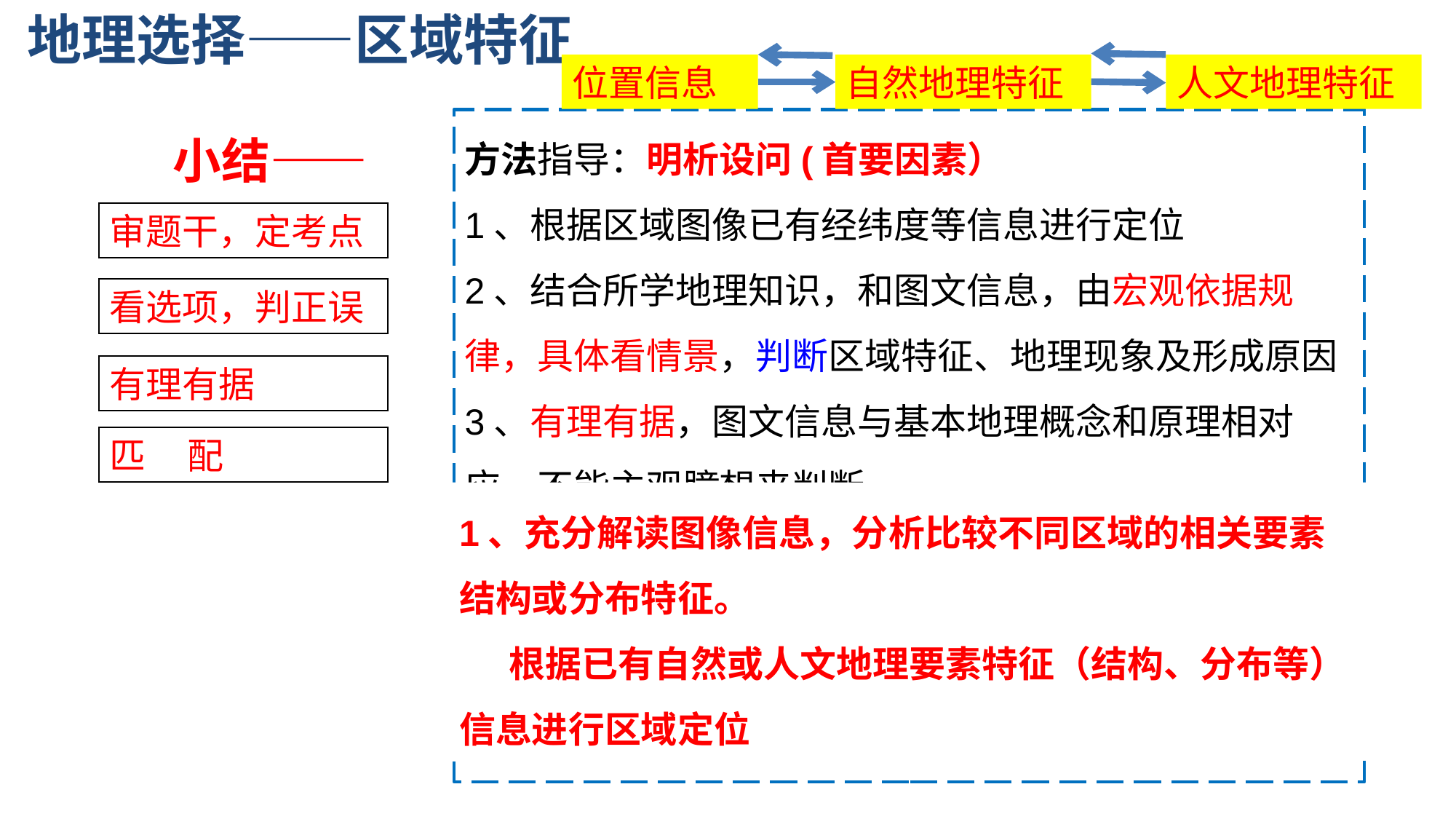

地理选择——区域特征
位置信息
自然地理特征
人文地理特征
方法指导：明析设问(首要因素）
1、根据区域图像已有经纬度等信息进行定位
2、结合所学地理知识，和图文信息，由宏观依据规律，具体看情景，判断区域特征、地理现象及形成原因
3、有理有据，图文信息与基本地理概念和原理相对应，不能主观臆想来判断
4、因果关系的注意避免跳入“坑”
5、串题要注意设问中区域主题的变化
6、看全选项

小结——

审题干，定考点
看选项，判正误
有理有据
匹     配
1、充分解读图像信息，分析比较不同区域的相关要素结构或分布特征。
     根据已有自然或人文地理要素特征（结构、分布等）信息进行区域定位